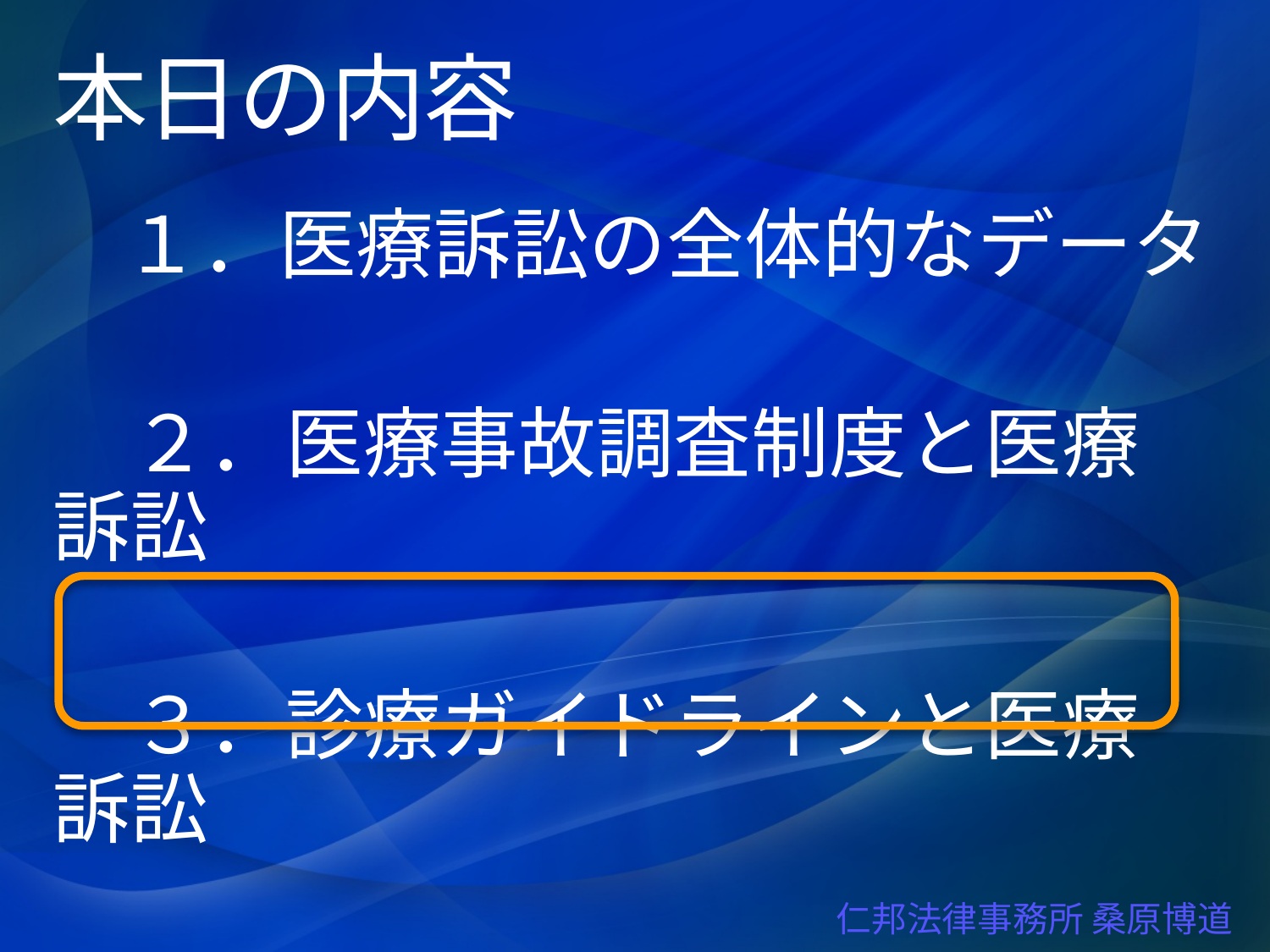

# 本日の内容
　１．医療訴訟の全体的なデータ

　２．医療事故調査制度と医療訴訟

　３．診療ガイドラインと医療訴訟

 仁邦法律事務所 桑原博道